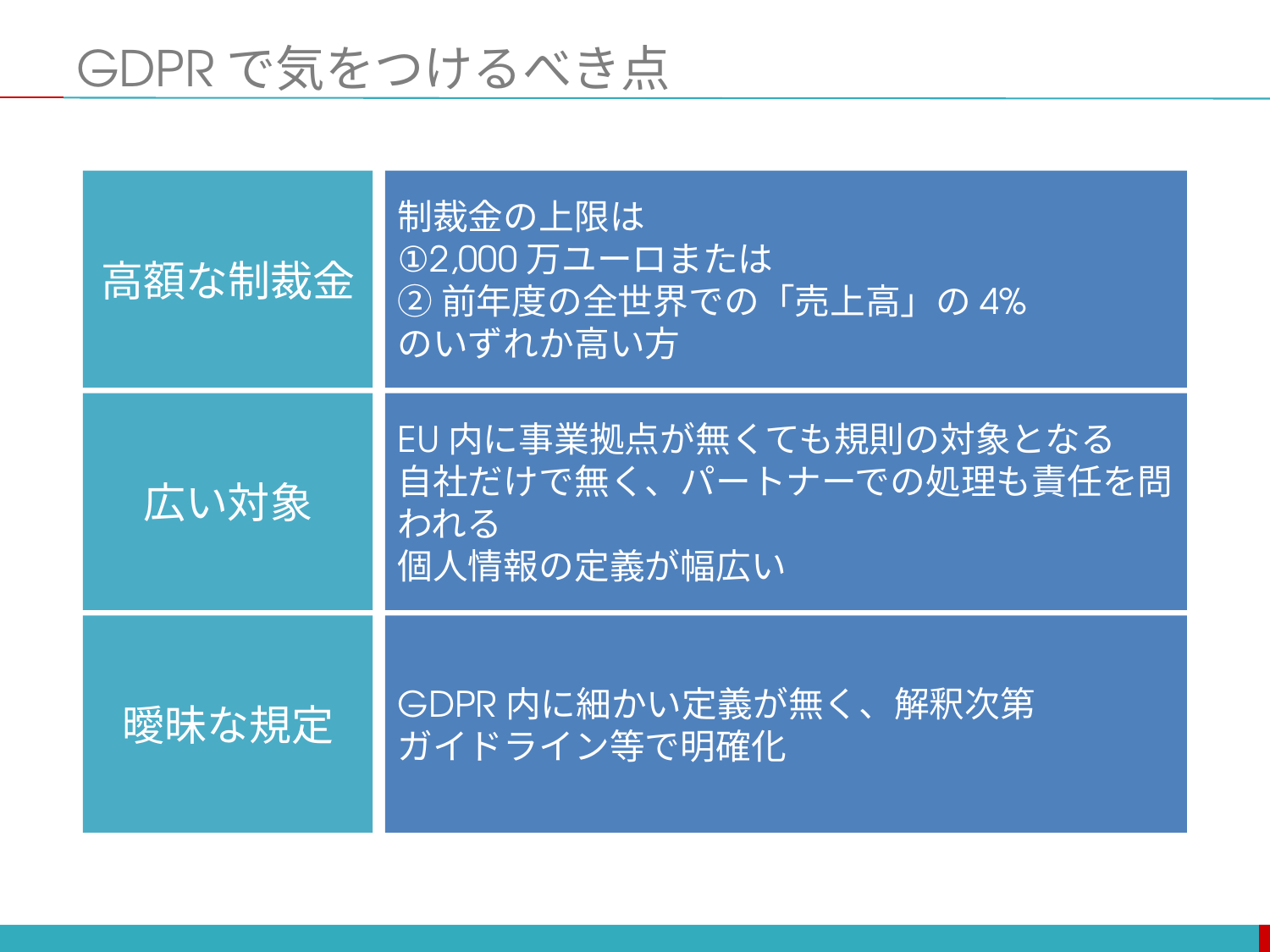

# GDPRで気をつけるべき点
高額な制裁金
制裁金の上限は
①2,000万ユーロまたは
②前年度の全世界での「売上高」の4%
のいずれか高い方
広い対象
EU内に事業拠点が無くても規則の対象となる
自社だけで無く、パートナーでの処理も責任を問われる
個人情報の定義が幅広い
曖昧な規定
GDPR内に細かい定義が無く、解釈次第
ガイドライン等で明確化